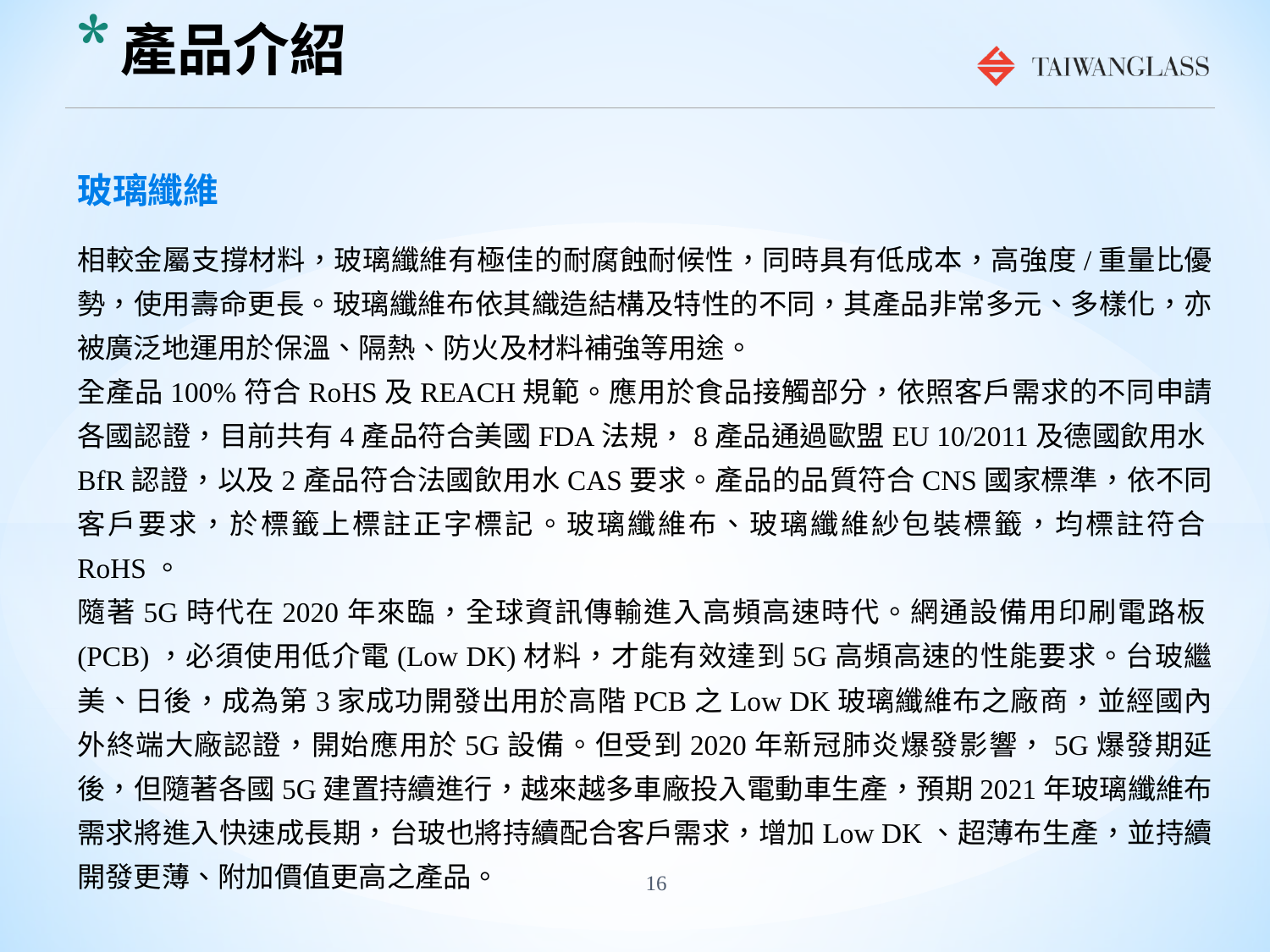

# 產品介紹
玻璃纖維
相較金屬支撐材料，玻璃纖維有極佳的耐腐蝕耐候性，同時具有低成本，高強度/重量比優勢，使用壽命更長。玻璃纖維布依其織造結構及特性的不同，其產品非常多元、多樣化，亦被廣泛地運用於保溫、隔熱、防火及材料補強等用途。
全產品100%符合RoHS及REACH規範。應用於食品接觸部分，依照客戶需求的不同申請各國認證，目前共有4產品符合美國FDA法規，8產品通過歐盟EU 10/2011及德國飲用水BfR認證，以及2產品符合法國飲用水CAS要求。產品的品質符合CNS國家標準，依不同客戶要求，於標籤上標註正字標記。玻璃纖維布、玻璃纖維紗包裝標籤，均標註符合RoHS。
隨著5G時代在2020年來臨，全球資訊傳輸進入高頻高速時代。網通設備用印刷電路板(PCB)，必須使用低介電(Low DK)材料，才能有效達到5G高頻高速的性能要求。台玻繼美、日後，成為第3家成功開發出用於高階PCB之Low DK玻璃纖維布之廠商，並經國內外終端大廠認證，開始應用於5G設備。但受到2020年新冠肺炎爆發影響，5G爆發期延後，但隨著各國5G建置持續進行，越來越多車廠投入電動車生產，預期2021年玻璃纖維布需求將進入快速成長期，台玻也將持續配合客戶需求，增加Low DK、超薄布生產，並持續開發更薄、附加價值更高之產品。
16